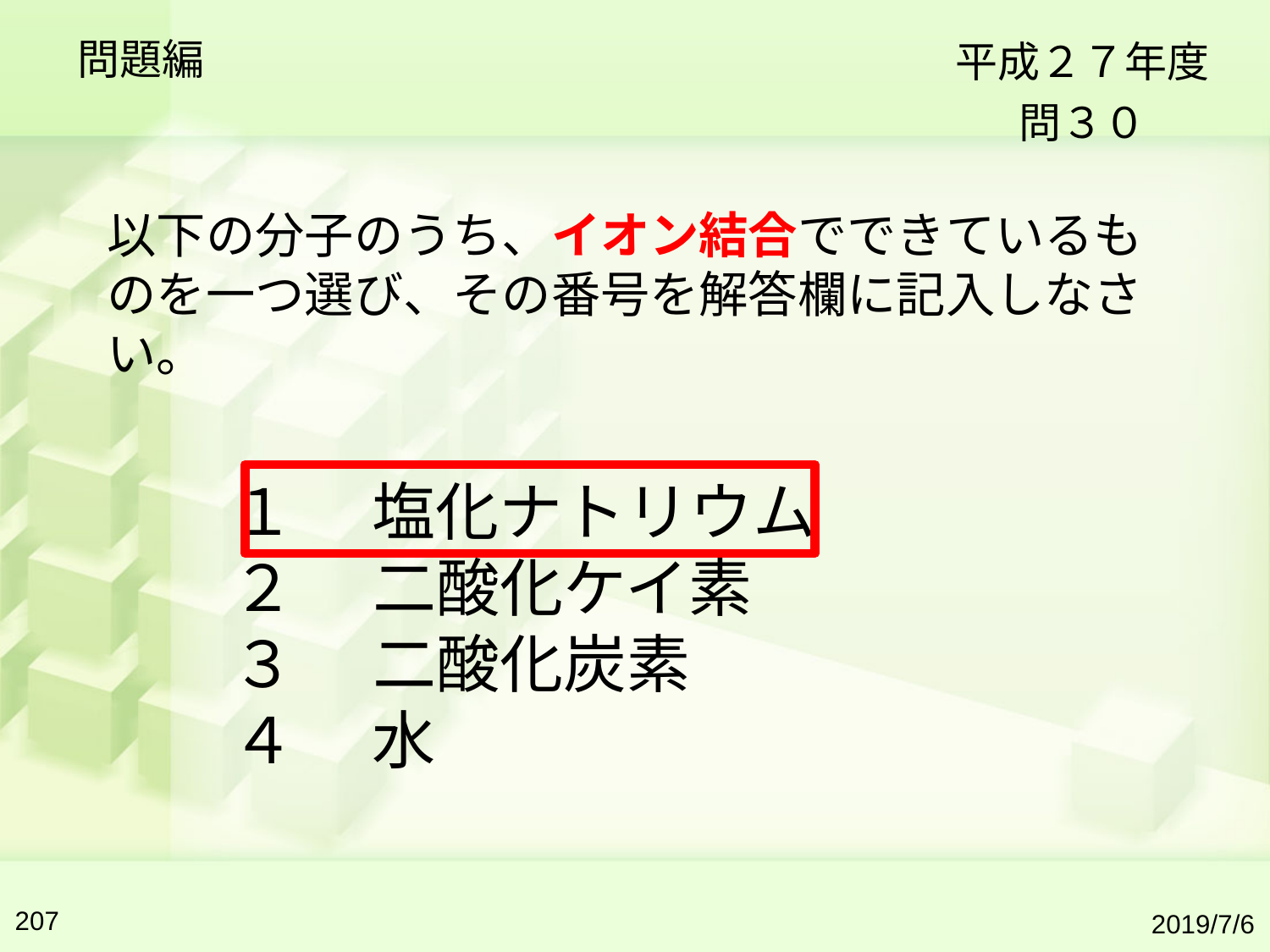

問題編
平成２７年度
問３０
以下の分子のうち、イオン結合でできているものを一つ選び、その番号を解答欄に記入しなさい。

１ 　塩化ナトリウム
２ 　二酸化ケイ素
３ 　二酸化炭素
４ 　水
207
2019/7/6